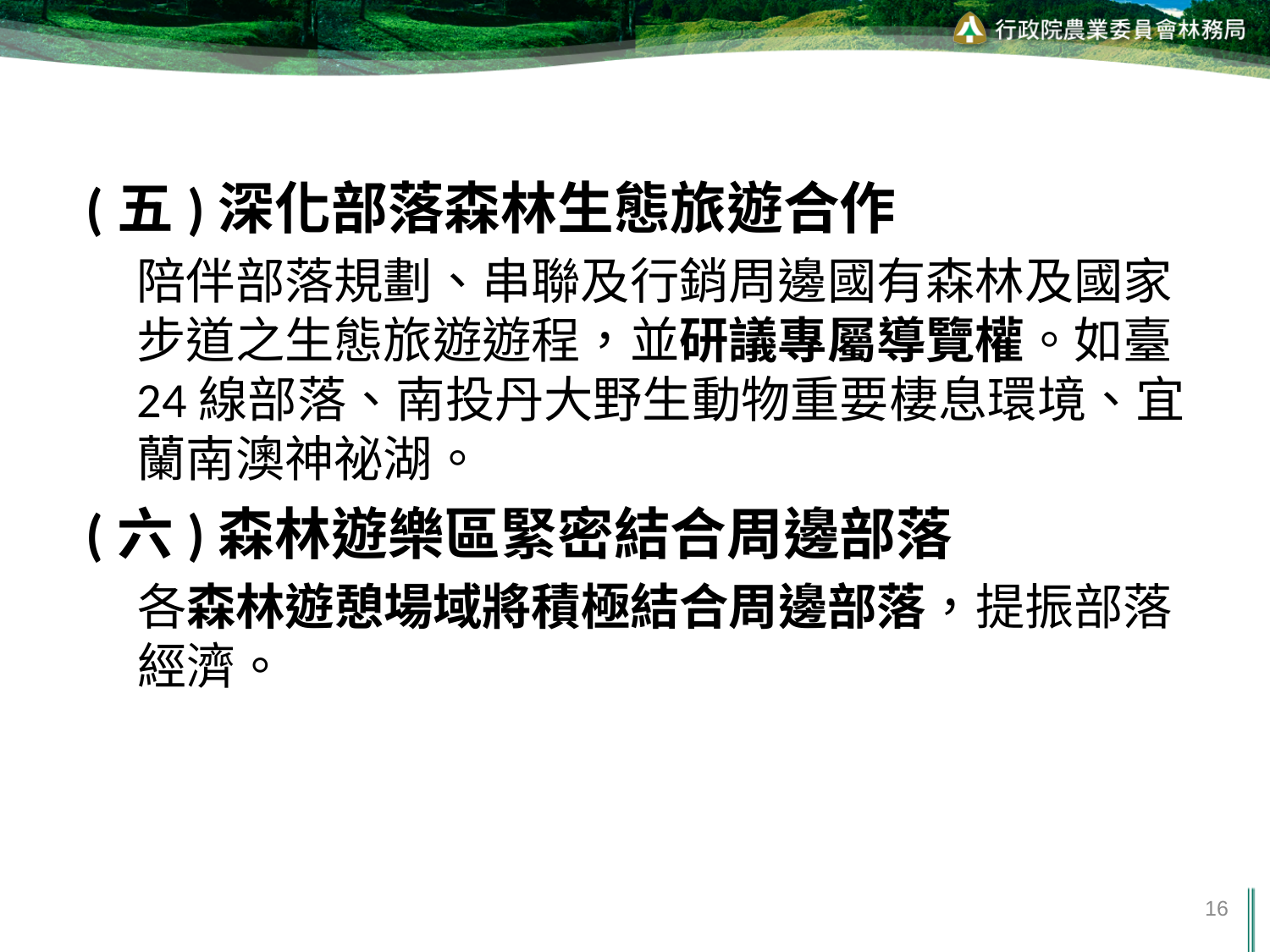

(五)深化部落森林生態旅遊合作
陪伴部落規劃、串聯及行銷周邊國有森林及國家步道之生態旅遊遊程，並研議專屬導覽權。如臺24線部落、南投丹大野生動物重要棲息環境、宜蘭南澳神祕湖。
(六)森林遊樂區緊密結合周邊部落
各森林遊憩場域將積極結合周邊部落，提振部落經濟。
16